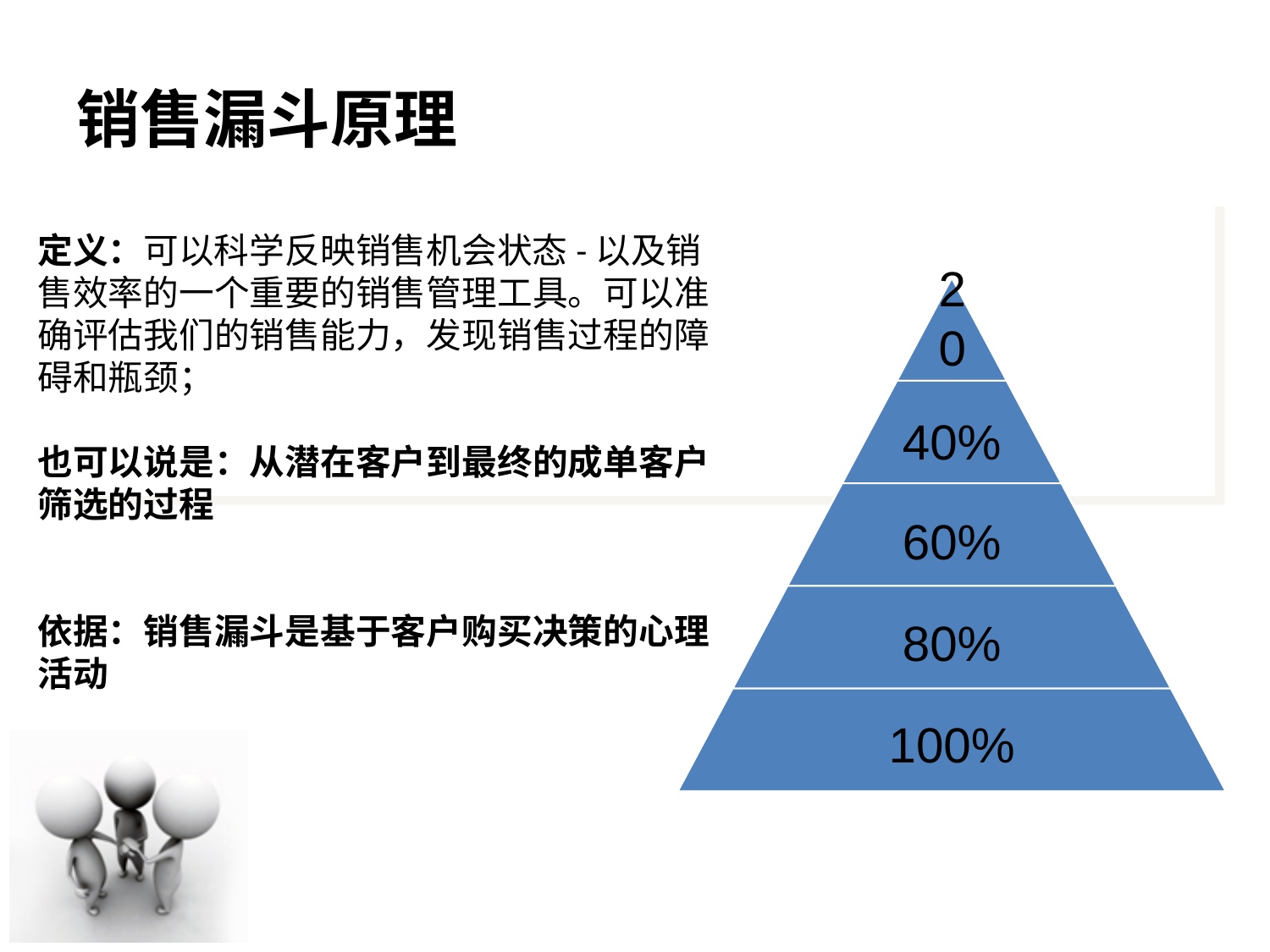

# 销售漏斗原理

定义：可以科学反映销售机会状态-以及销售效率的一个重要的销售管理工具。可以准确评估我们的销售能力，发现销售过程的障碍和瓶颈；

也可以说是：从潜在客户到最终的成单客户筛选的过程

依据：销售漏斗是基于客户购买决策的心理活动
20%
40%
60%
80%
100%